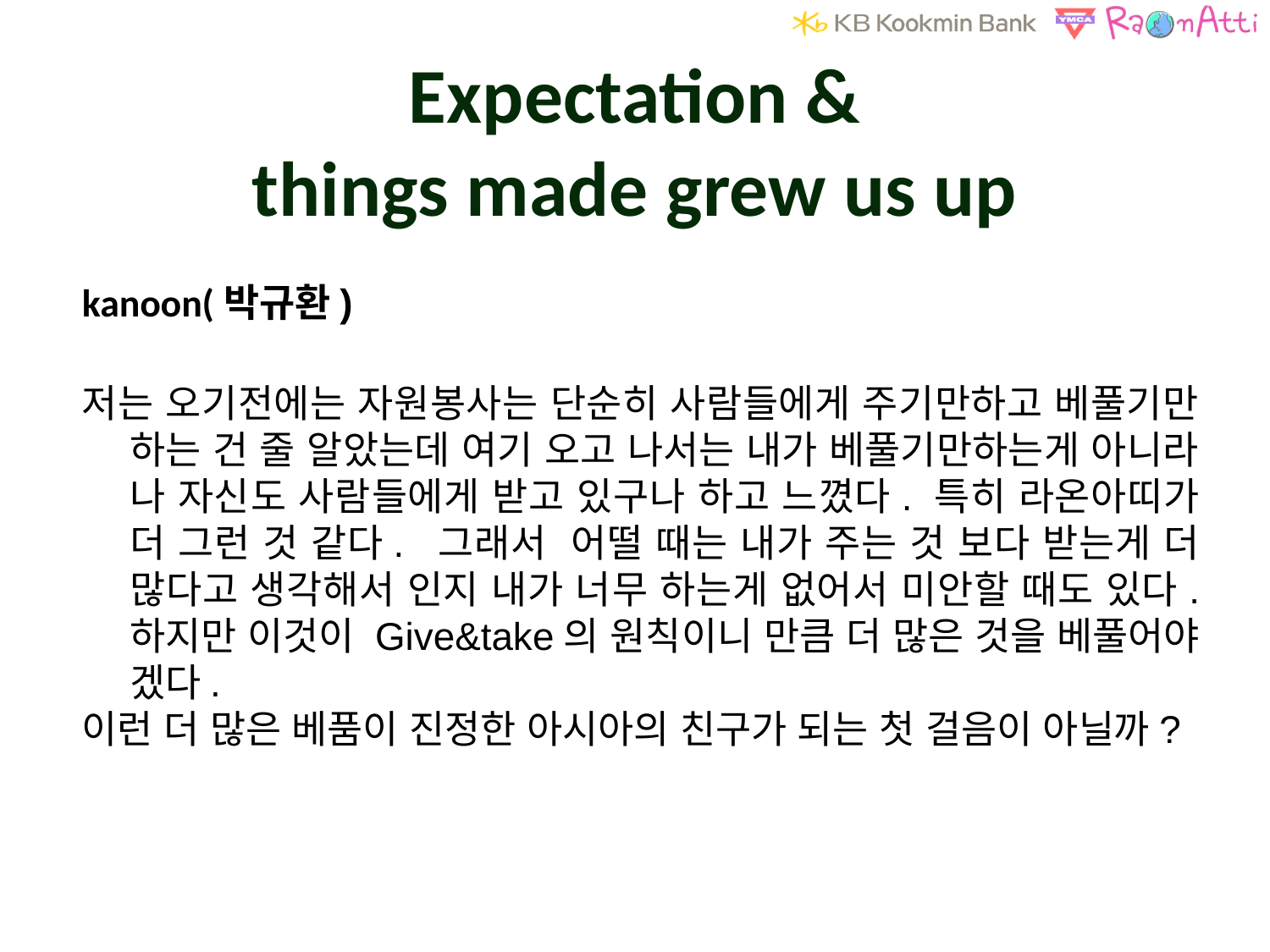

# Expectation & things made grew us up
kanoon(박규환)

저는 오기전에는 자원봉사는 단순히 사람들에게 주기만하고 베풀기만 하는 건 줄 알았는데 여기 오고 나서는 내가 베풀기만하는게 아니라 나 자신도 사람들에게 받고 있구나 하고 느꼈다. 특히 라온아띠가 더 그런 것 같다.  그래서  어떨 때는 내가 주는 것 보다 받는게 더 많다고 생각해서 인지 내가 너무 하는게 없어서 미안할 때도 있다. 하지만 이것이 Give&take의 원칙이니 만큼 더 많은 것을 베풀어야 겠다.
이런 더 많은 베품이 진정한 아시아의 친구가 되는 첫 걸음이 아닐까?